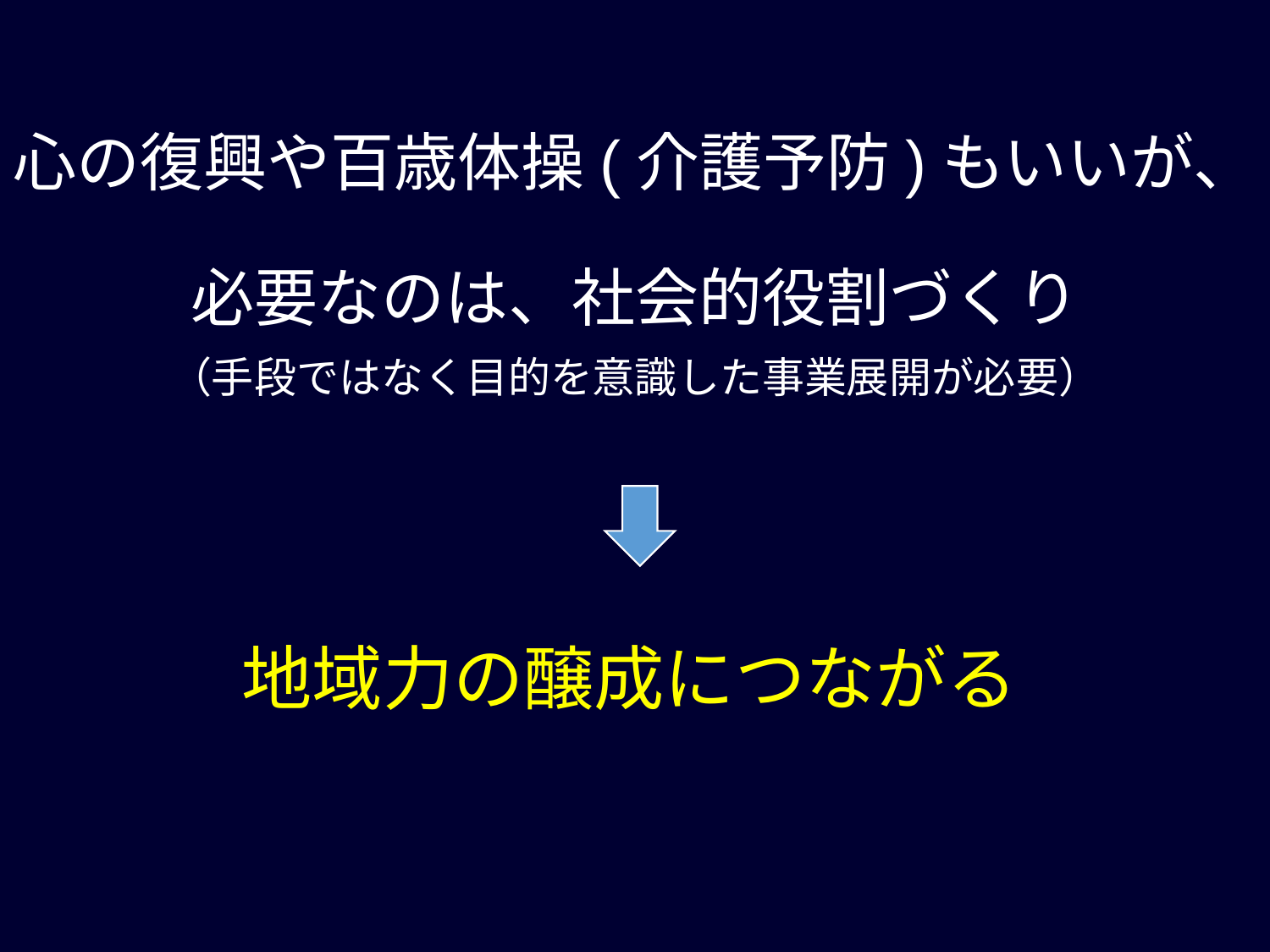

心の復興や百歳体操(介護予防)もいいが、

必要なのは、社会的役割づくり

（手段ではなく目的を意識した事業展開が必要）

地域力の醸成につながる